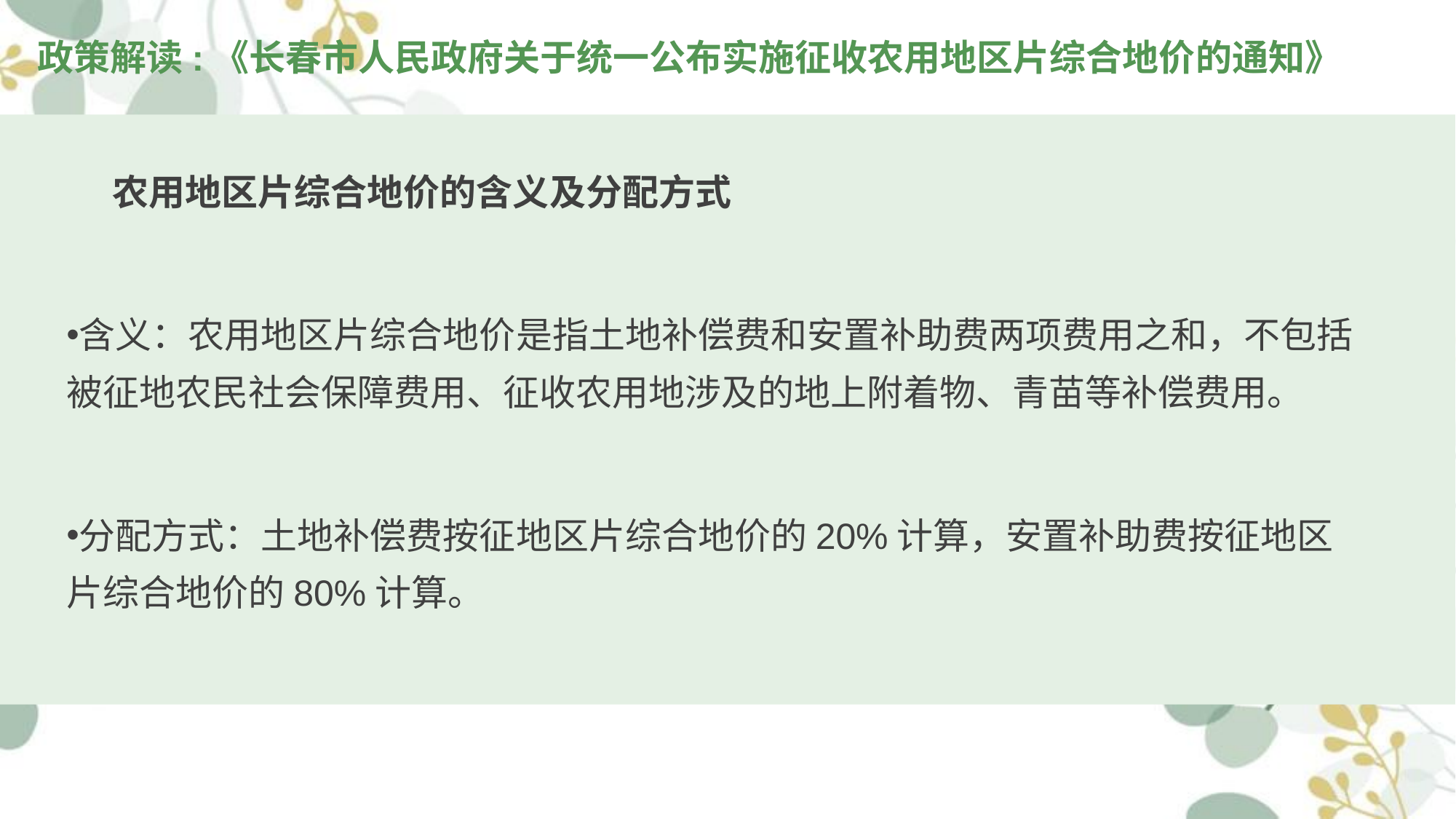

政策解读:《长春市人民政府关于统一公布实施征收农用地区片综合地价的通知》
# 农用地区片综合地价的含义及分配方式

含义：农用地区片综合地价是指土地补偿费和安置补助费两项费用之和，不包括被征地农民社会保障费用、征收农用地涉及的地上附着物、青苗等补偿费用。

分配方式：土地补偿费按征地区片综合地价的20%计算，安置补助费按征地区片综合地价的80%计算。